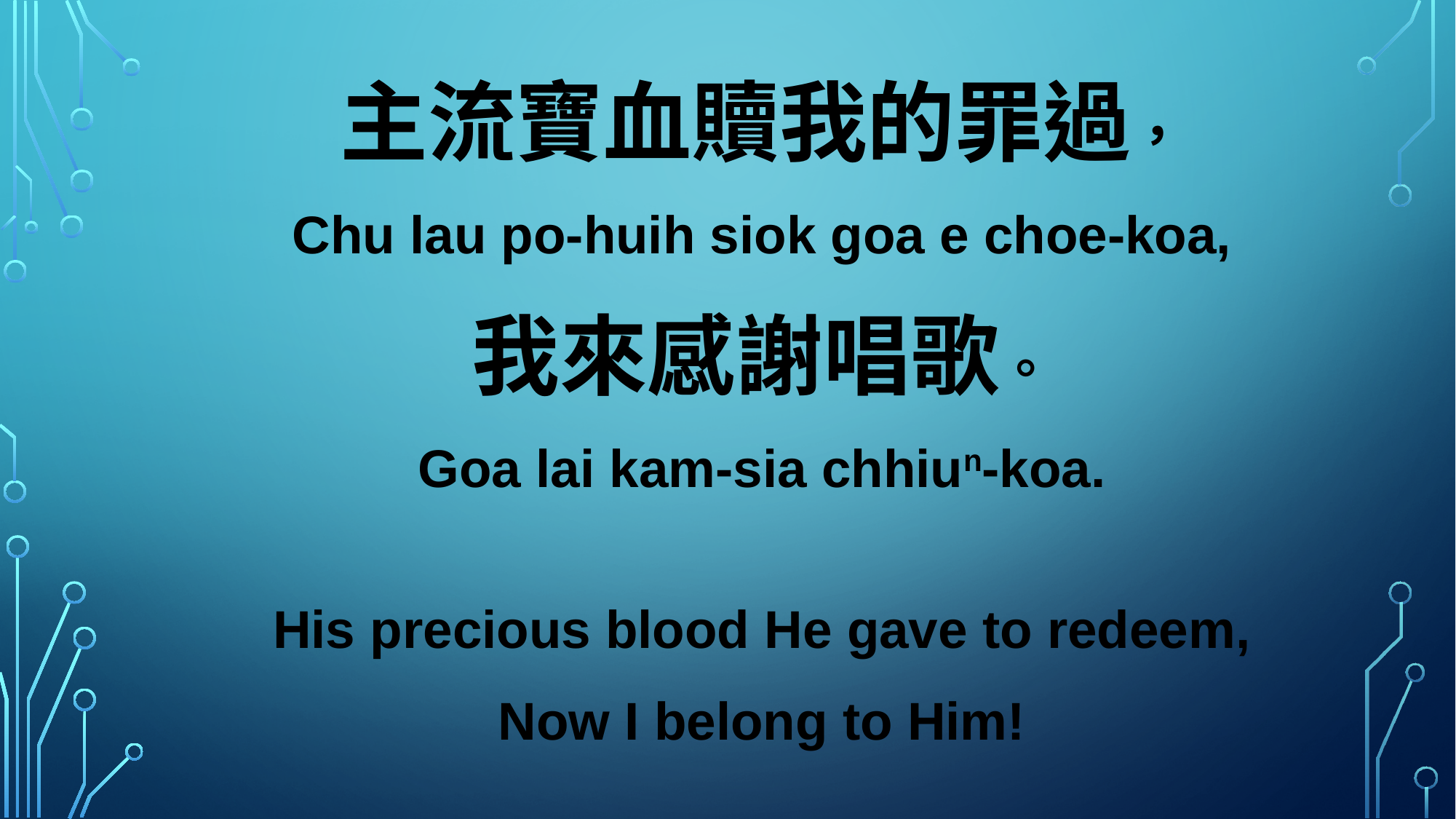

主流寶血贖我的罪過，
Chu lau po-huih siok goa e choe-koa,
我來感謝唱歌。
Goa lai kam-sia chhiun-koa.

His precious blood He gave to redeem,
Now I belong to Him!